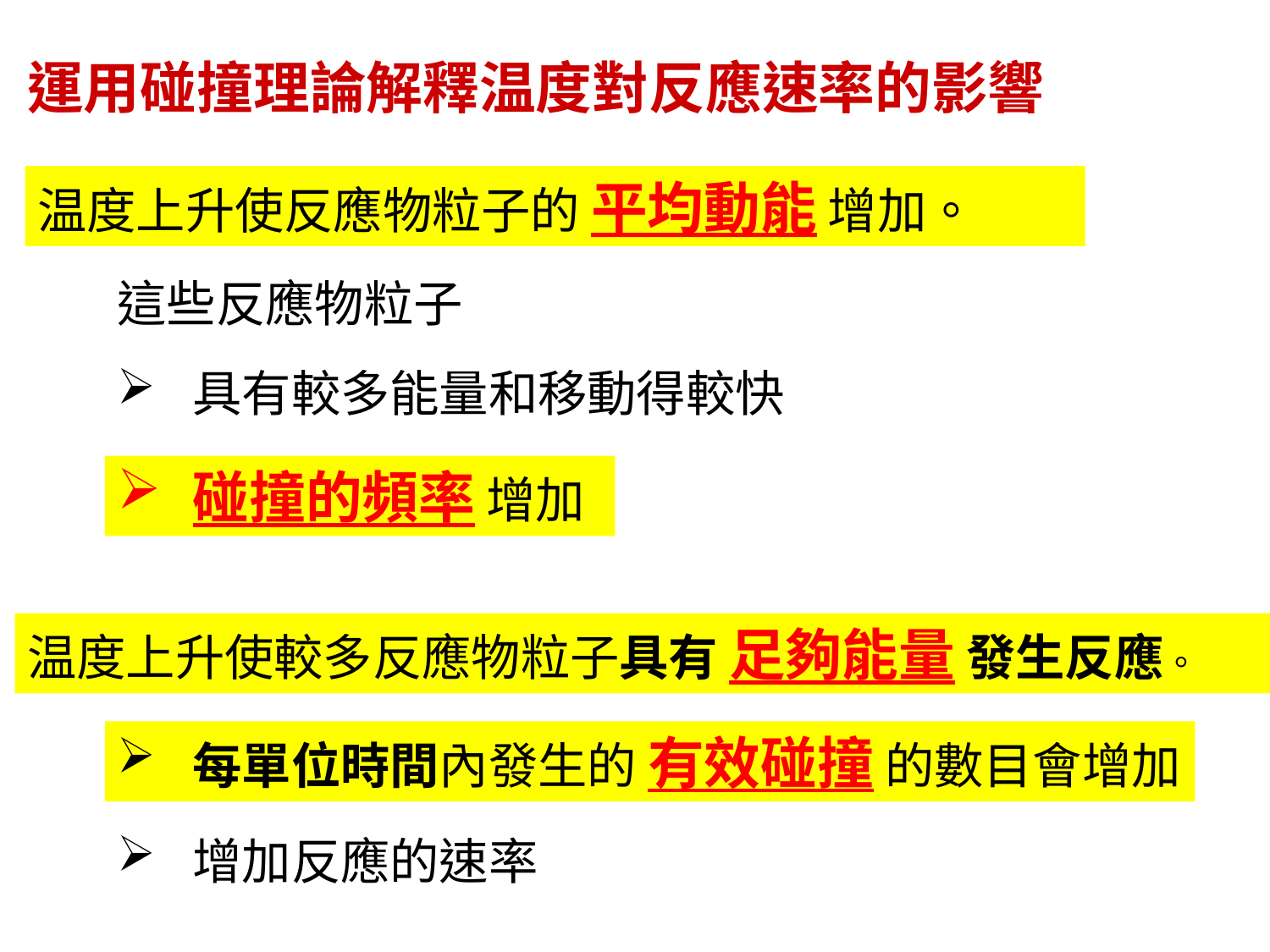

運用碰撞理論解釋温度對反應速率的影響
温度上升使反應物粒子的 平均動能 增加。
這些反應物粒子
具有較多能量和移動得較快
碰撞的頻率 增加
温度上升使較多反應物粒子具有 足夠能量 發生反應。
每單位時間內發生的 有效碰撞 的數目會增加
增加反應的速率